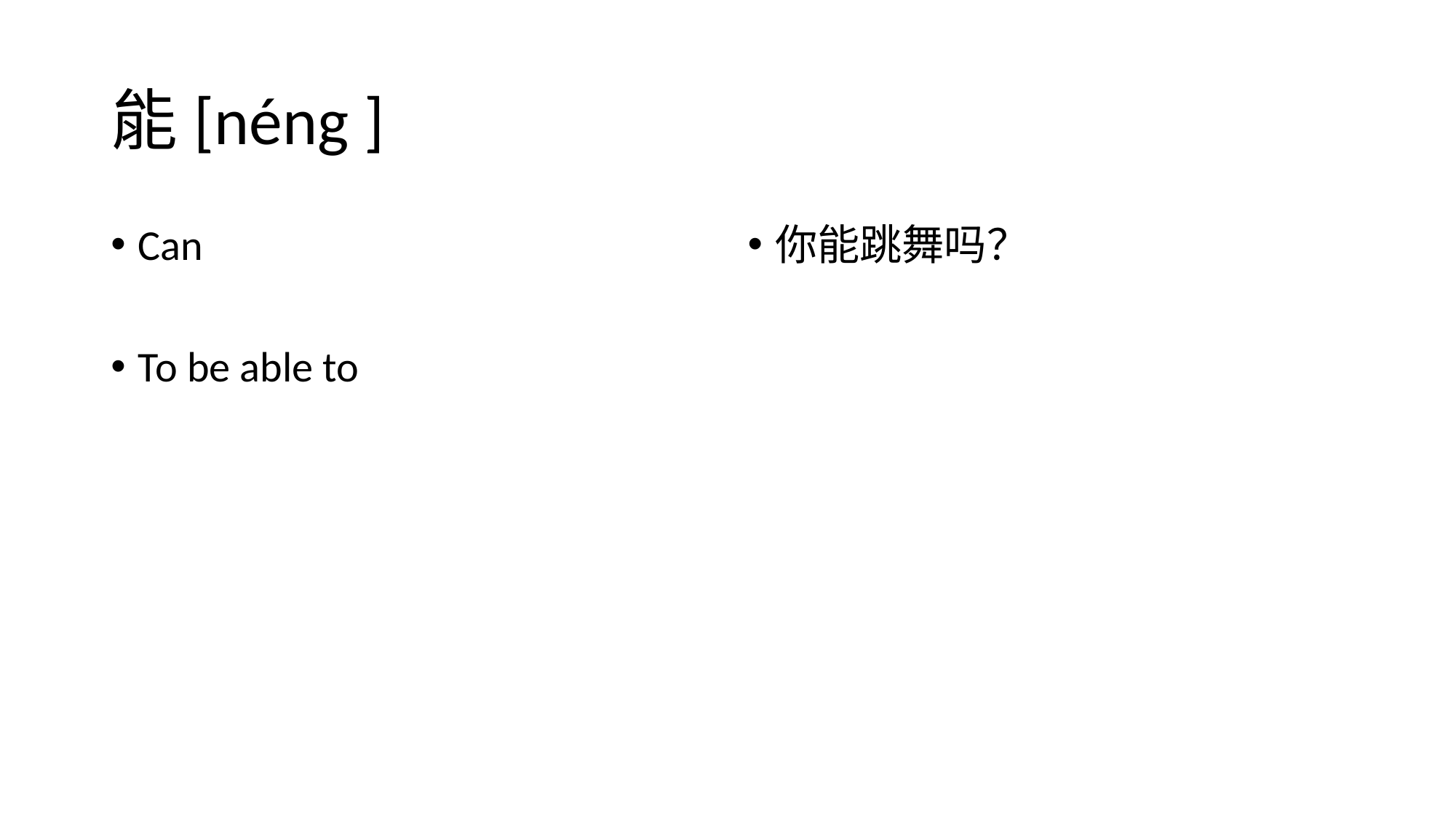

# 能[néng ]
Can

To be able to

你能跳舞吗？